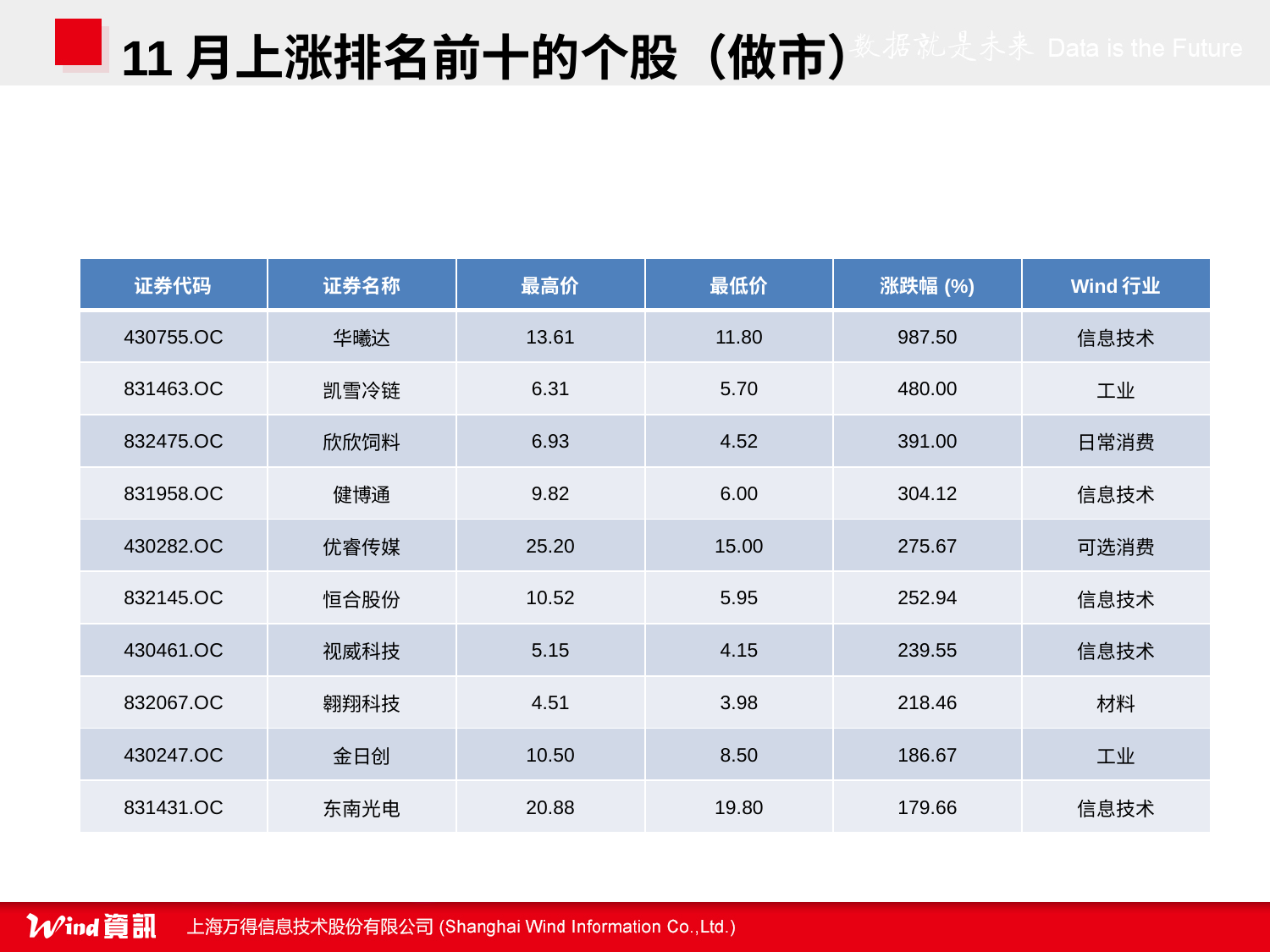

11月上涨排名前十的个股（做市）
| 证券代码 | 证券名称 | 最高价 | 最低价 | 涨跌幅(%) | Wind行业 |
| --- | --- | --- | --- | --- | --- |
| 430755.OC | 华曦达 | 13.61 | 11.80 | 987.50 | 信息技术 |
| 831463.OC | 凯雪冷链 | 6.31 | 5.70 | 480.00 | 工业 |
| 832475.OC | 欣欣饲料 | 6.93 | 4.52 | 391.00 | 日常消费 |
| 831958.OC | 健博通 | 9.82 | 6.00 | 304.12 | 信息技术 |
| 430282.OC | 优睿传媒 | 25.20 | 15.00 | 275.67 | 可选消费 |
| 832145.OC | 恒合股份 | 10.52 | 5.95 | 252.94 | 信息技术 |
| 430461.OC | 视威科技 | 5.15 | 4.15 | 239.55 | 信息技术 |
| 832067.OC | 翱翔科技 | 4.51 | 3.98 | 218.46 | 材料 |
| 430247.OC | 金日创 | 10.50 | 8.50 | 186.67 | 工业 |
| 831431.OC | 东南光电 | 20.88 | 19.80 | 179.66 | 信息技术 |